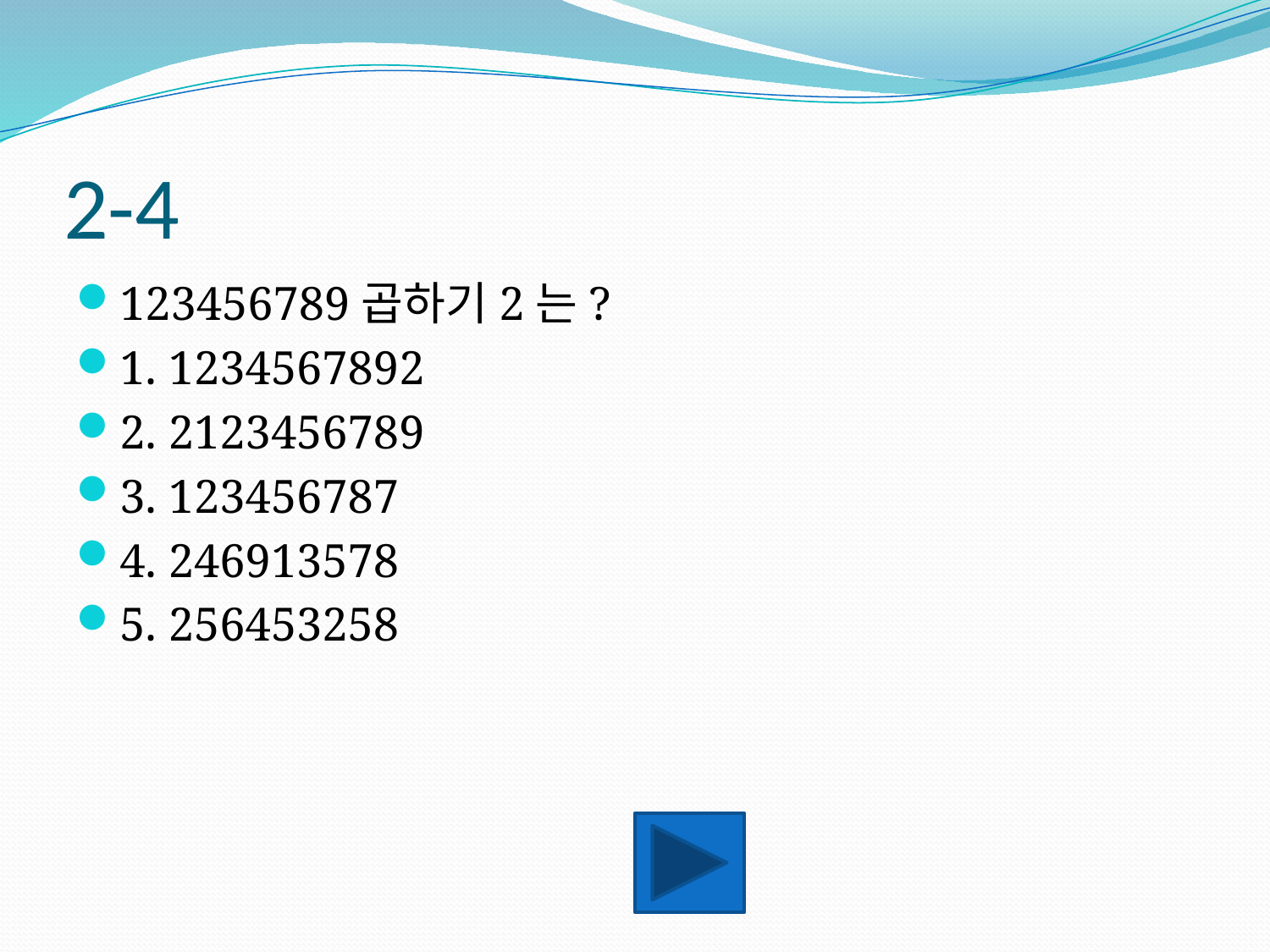

# 2-4
123456789곱하기2는?
1. 1234567892
2. 2123456789
3. 123456787
4. 246913578
5. 256453258